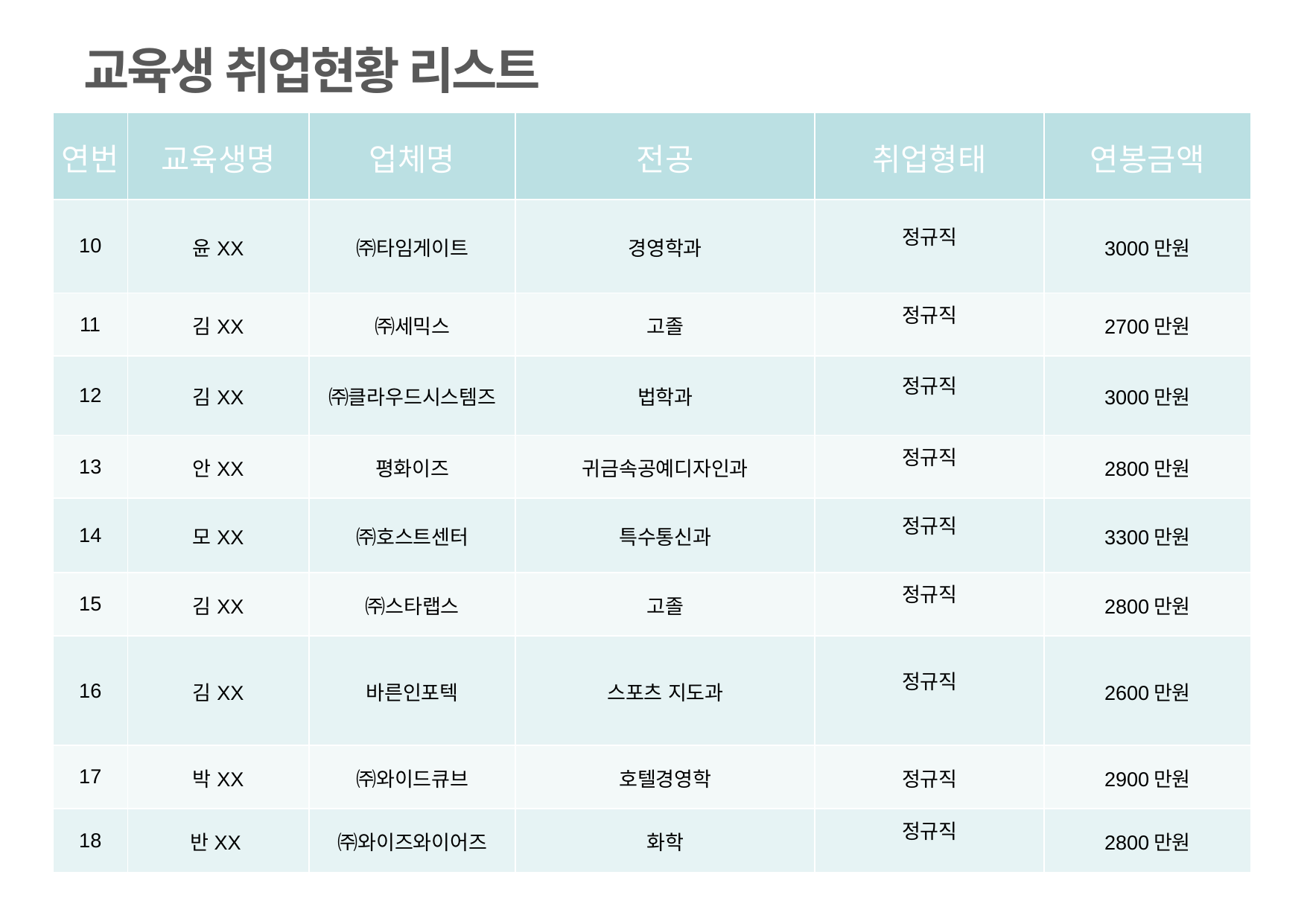

# 교육생 취업현황 리스트
| 연번 | 교육생명 | 업체명 | 전공 | 취업형태 | 연봉금액 |
| --- | --- | --- | --- | --- | --- |
| 10 | 윤XX | ㈜타임게이트 | 경영학과 | 정규직 | 3000만원 |
| 11 | 김XX | ㈜세믹스 | 고졸 | 정규직 | 2700만원 |
| 12 | 김XX | ㈜클라우드시스템즈 | 법학과 | 정규직 | 3000만원 |
| 13 | 안XX | 평화이즈 | 귀금속공예디자인과 | 정규직 | 2800만원 |
| 14 | 모XX | ㈜호스트센터 | 특수통신과 | 정규직 | 3300만원 |
| 15 | 김XX | ㈜스타랩스 | 고졸 | 정규직 | 2800만원 |
| 16 | 김XX | 바른인포텍 | 스포츠 지도과 | 정규직 | 2600만원 |
| 17 | 박XX | ㈜와이드큐브 | 호텔경영학 | 정규직 | 2900만원 |
| 18 | 반XX | ㈜와이즈와이어즈 | 화학 | 정규직 | 2800만원 |